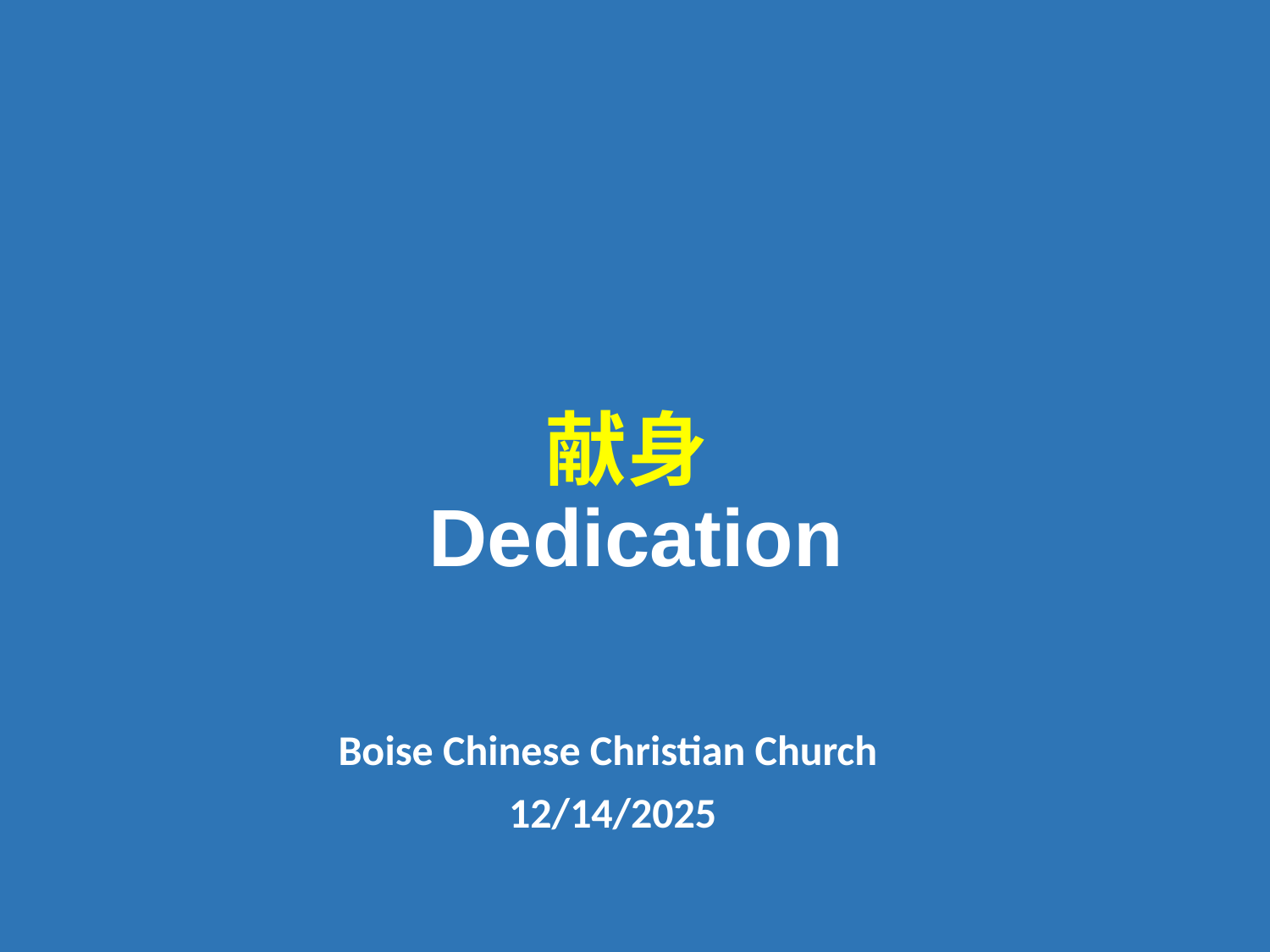

# 献身 Dedication
Boise Chinese Christian Church
12/14/2025